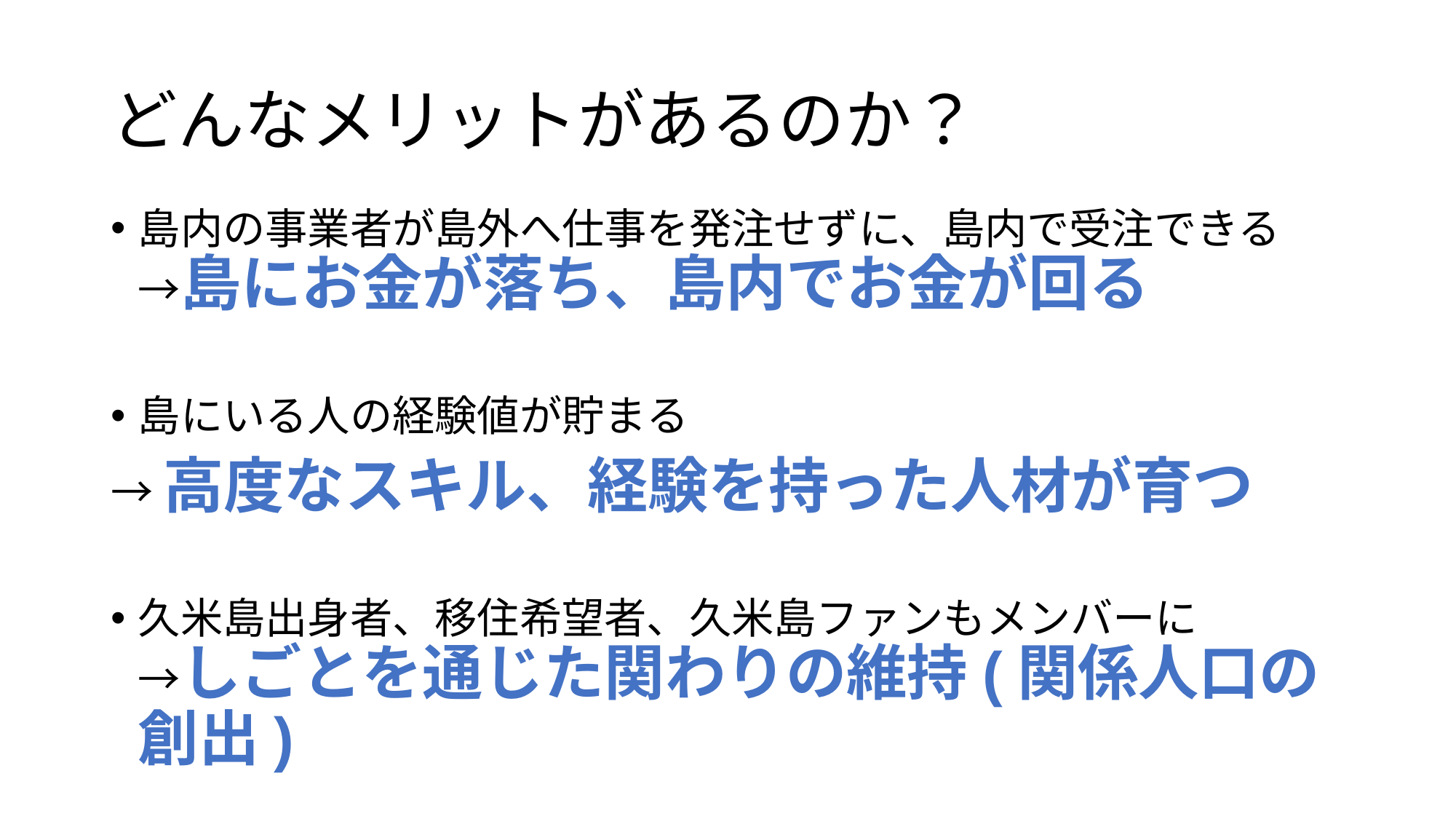

# どんなメリットがあるのか？
島内の事業者が島外へ仕事を発注せずに、島内で受注できる
→島にお金が落ち、島内でお金が回る

島にいる人の経験値が貯まる
→高度なスキル、経験を持った人材が育つ

久米島出身者、移住希望者、久米島ファンもメンバーに
→しごとを通じた関わりの維持(関係人口の創出)